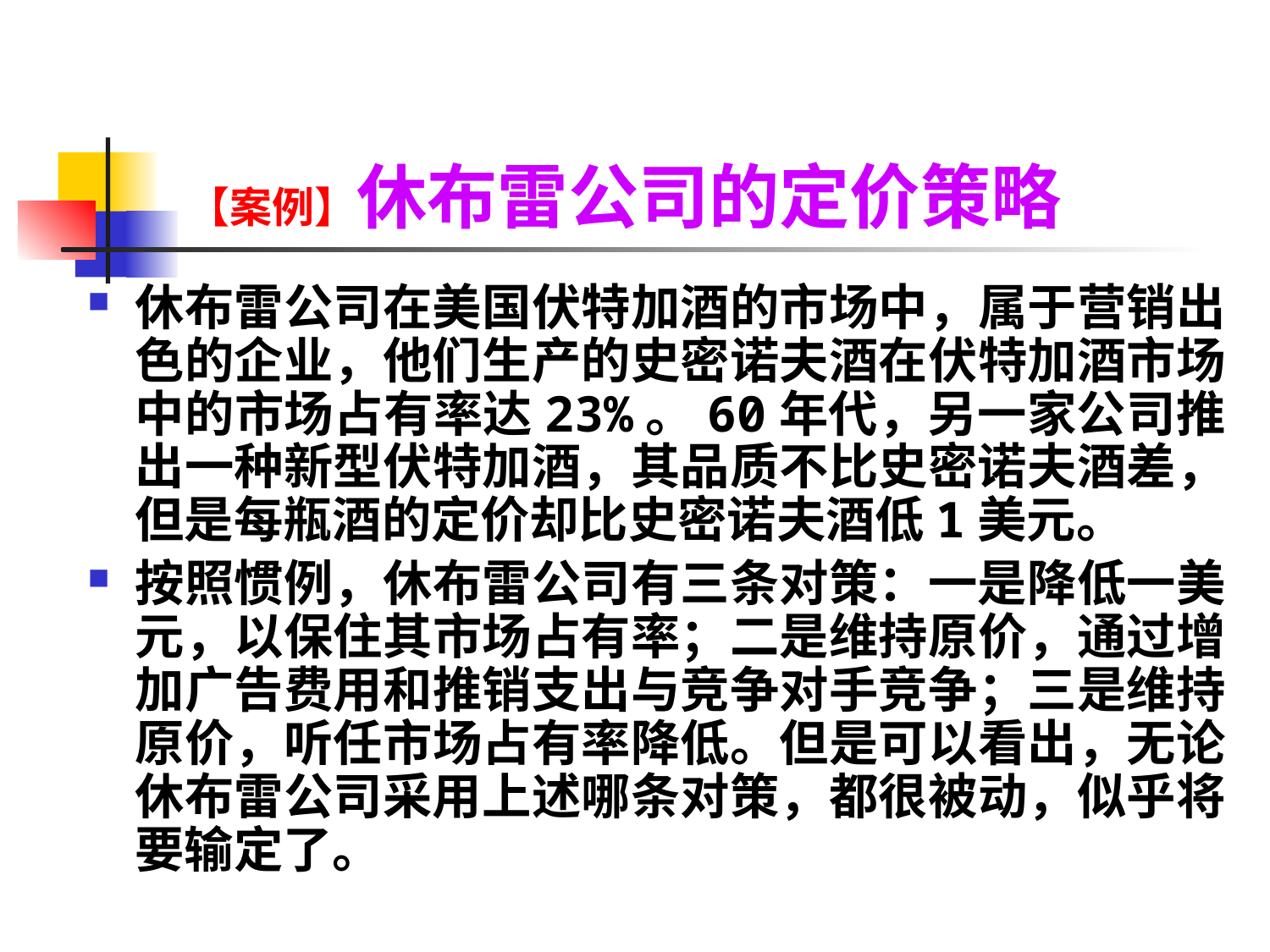

【案例】休布雷公司的定价策略
休布雷公司在美国伏特加酒的市场中，属于营销出色的企业，他们生产的史密诺夫酒在伏特加酒市场中的市场占有率达23%。60年代，另一家公司推出一种新型伏特加酒，其品质不比史密诺夫酒差，但是每瓶酒的定价却比史密诺夫酒低1美元。
按照惯例，休布雷公司有三条对策：一是降低一美元，以保住其市场占有率；二是维持原价，通过增加广告费用和推销支出与竞争对手竞争；三是维持原价，听任市场占有率降低。但是可以看出，无论休布雷公司采用上述哪条对策，都很被动，似乎将要输定了。
78